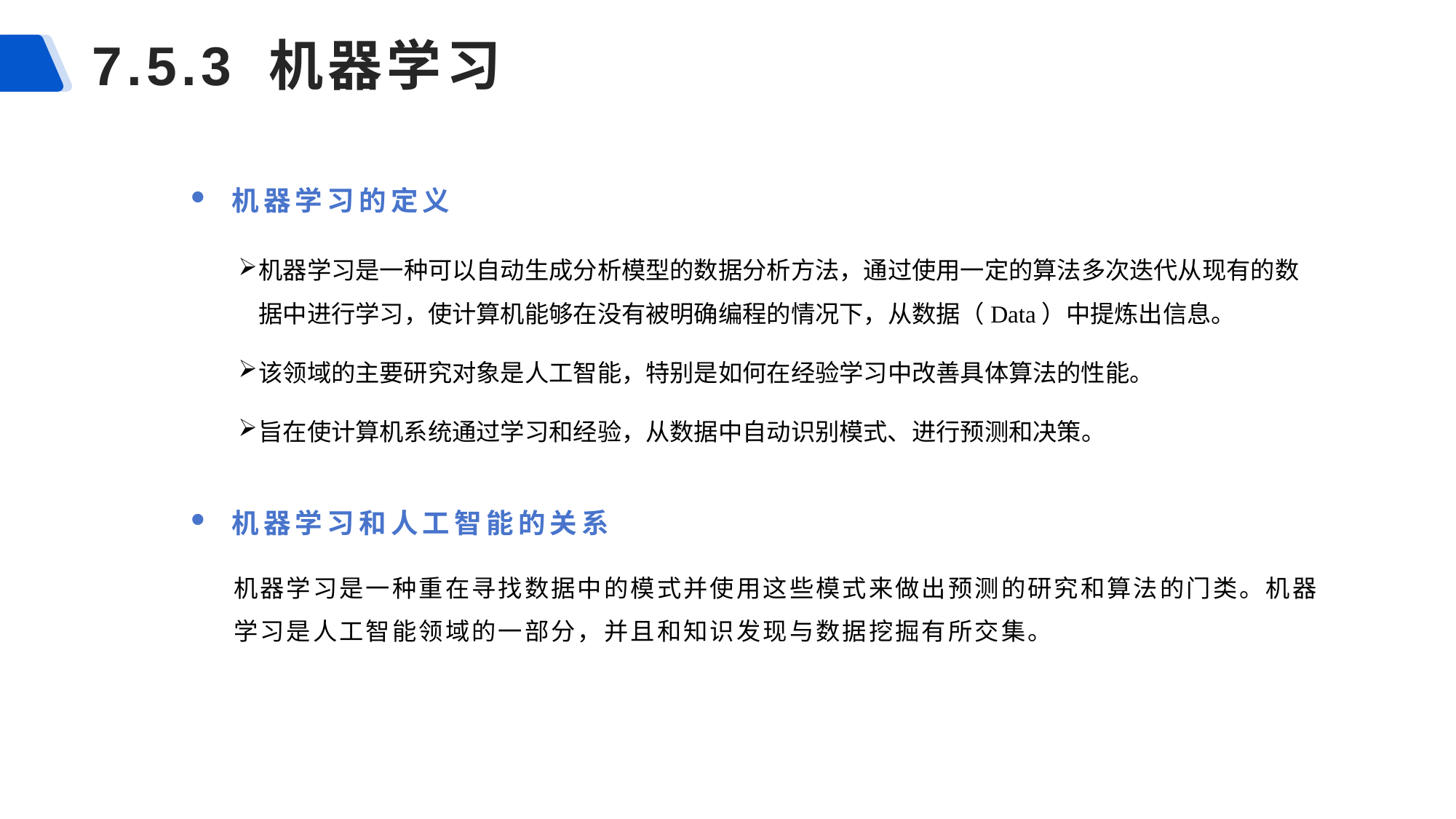

# 7.5.3 机器学习
机器学习的定义
机器学习是一种可以自动生成分析模型的数据分析方法，通过使用一定的算法多次迭代从现有的数据中进行学习，使计算机能够在没有被明确编程的情况下，从数据（Data）中提炼出信息。
该领域的主要研究对象是人工智能，特别是如何在经验学习中改善具体算法的性能。
旨在使计算机系统通过学习和经验，从数据中自动识别模式、进行预测和决策。
机器学习和人工智能的关系
机器学习是一种重在寻找数据中的模式并使用这些模式来做出预测的研究和算法的门类。机器学习是人工智能领域的一部分，并且和知识发现与数据挖掘有所交集。